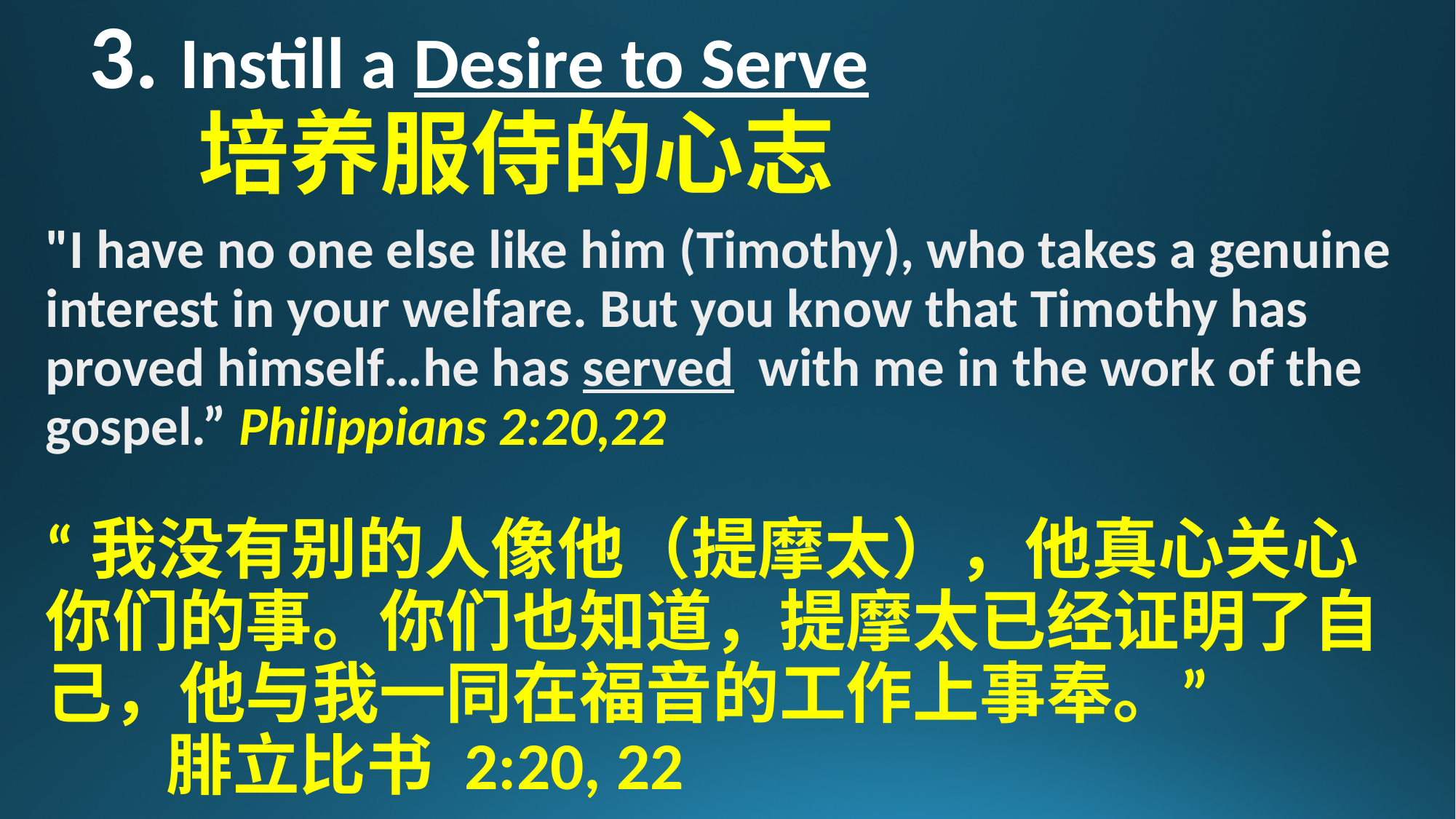

# 3. Instill a Desire to Serve 培养服侍的心志
"I have no one else like him (Timothy), who takes a genuine interest in your welfare. But you know that Timothy has proved himself…he has served  with me in the work of the gospel.” Philippians 2:20,22

“我没有别的人像他（提摩太），他真心关心你们的事。你们也知道，提摩太已经证明了自己，他与我一同在福音的工作上事奉。” 		            腓立比书 2:20, 22